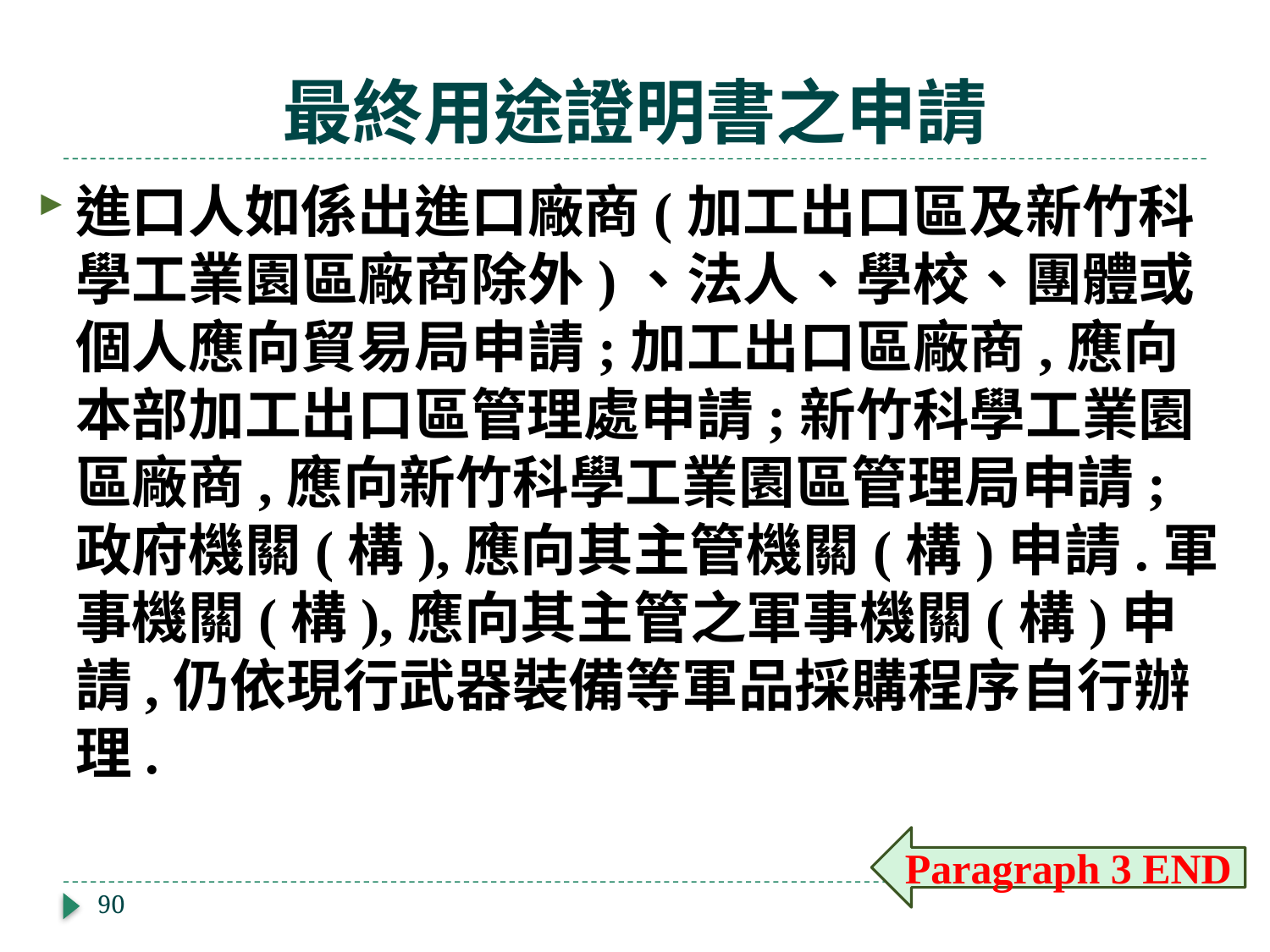

# 最終用途證明書之申請
進口人如係出進口廠商(加工出口區及新竹科學工業園區廠商除外)、法人、學校、團體或個人應向貿易局申請;加工出口區廠商,應向本部加工出口區管理處申請;新竹科學工業園區廠商,應向新竹科學工業園區管理局申請;政府機關(構),應向其主管機關(構)申請.軍事機關(構),應向其主管之軍事機關(構)申請,仍依現行武器裝備等軍品採購程序自行辦理.
Paragraph 3 END
90